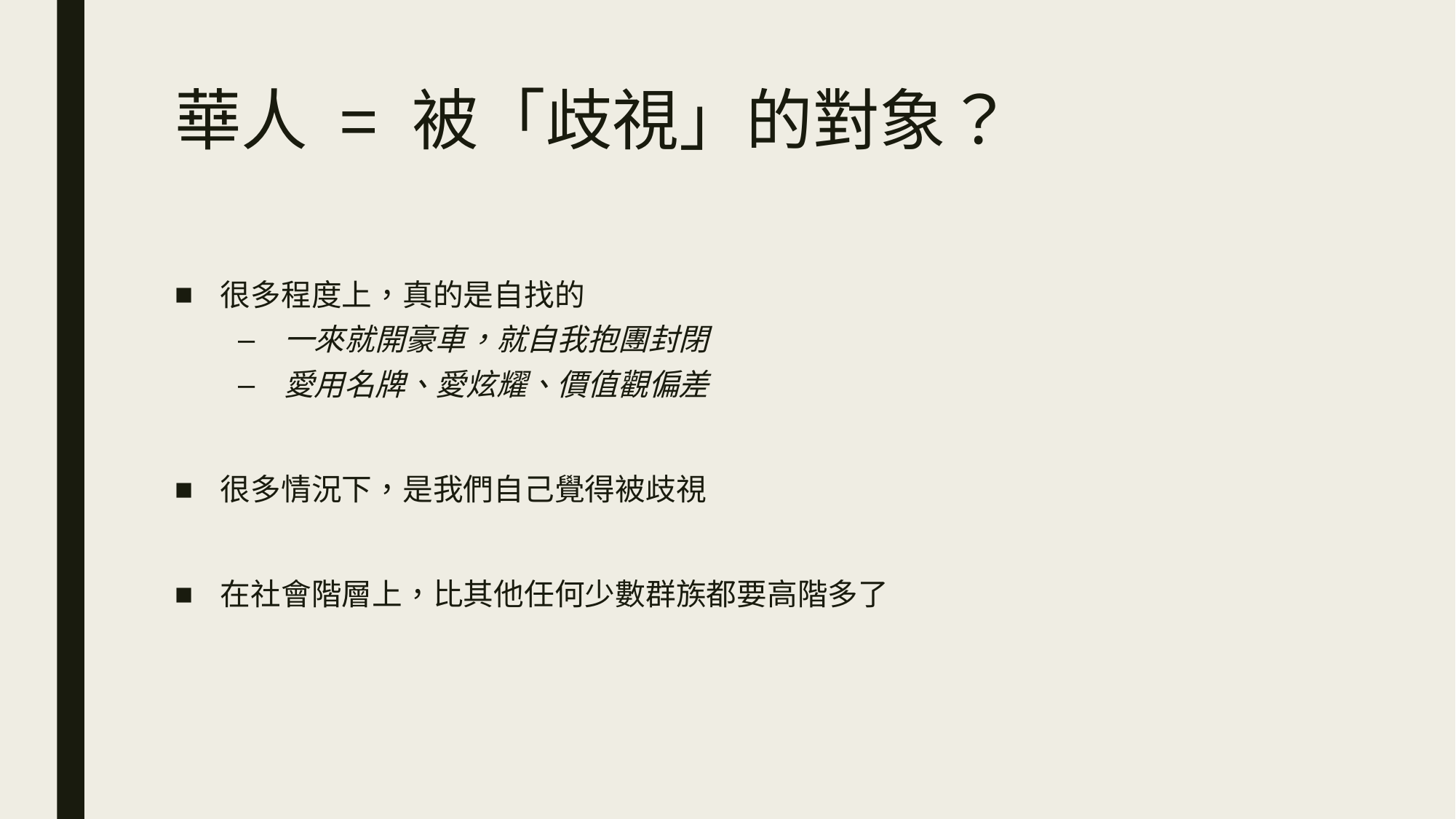

# 華人 = 被「歧視」的對象？
很多程度上，真的是自找的
一來就開豪車，就自我抱團封閉
愛用名牌、愛炫耀、價值觀偏差

很多情況下，是我們自己覺得被歧視

在社會階層上，比其他任何少數群族都要高階多了